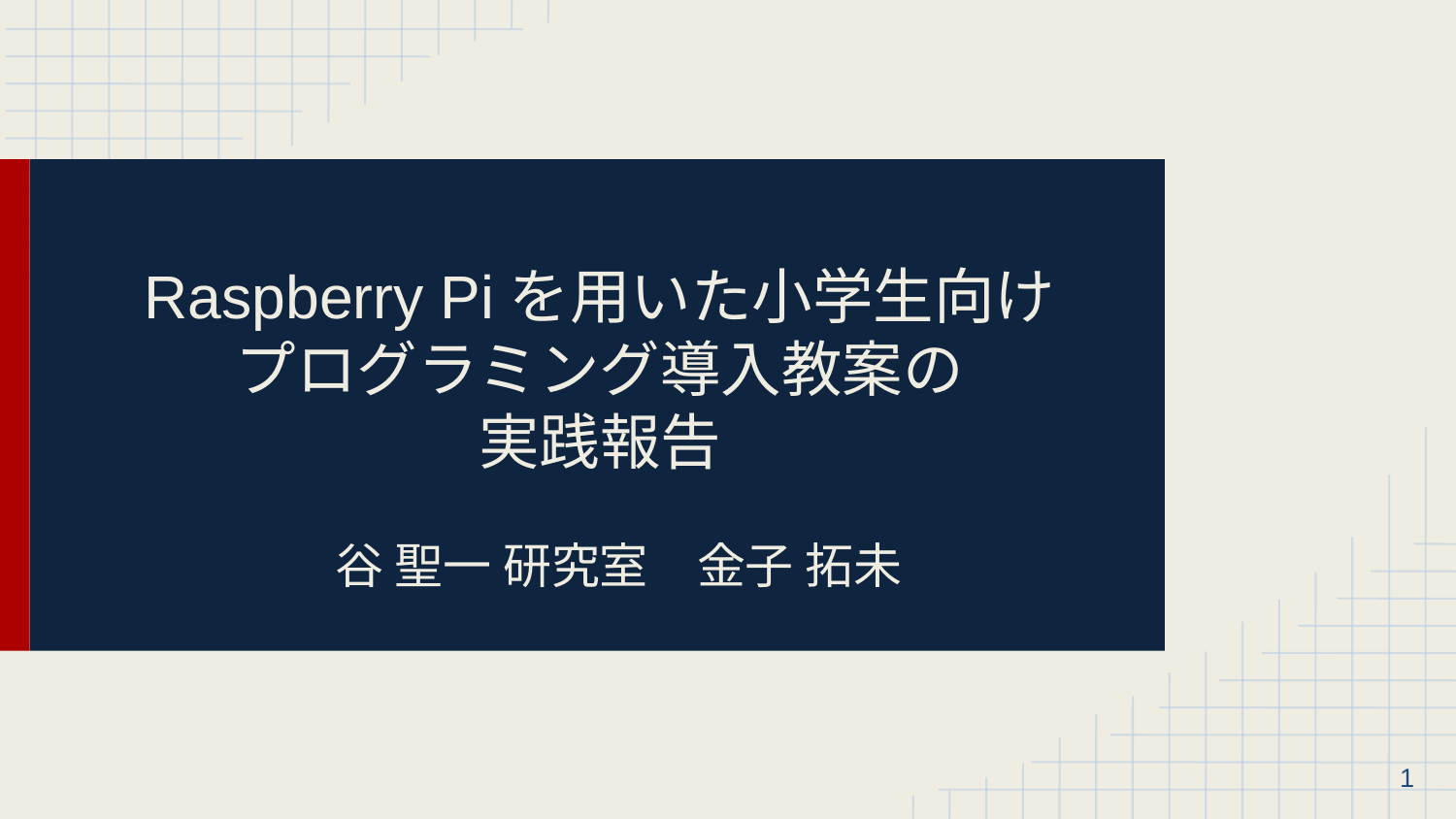

# Raspberry Piを用いた小学生向け
プログラミング導入教案の
実践報告
谷 聖一 研究室　金子 拓未
1